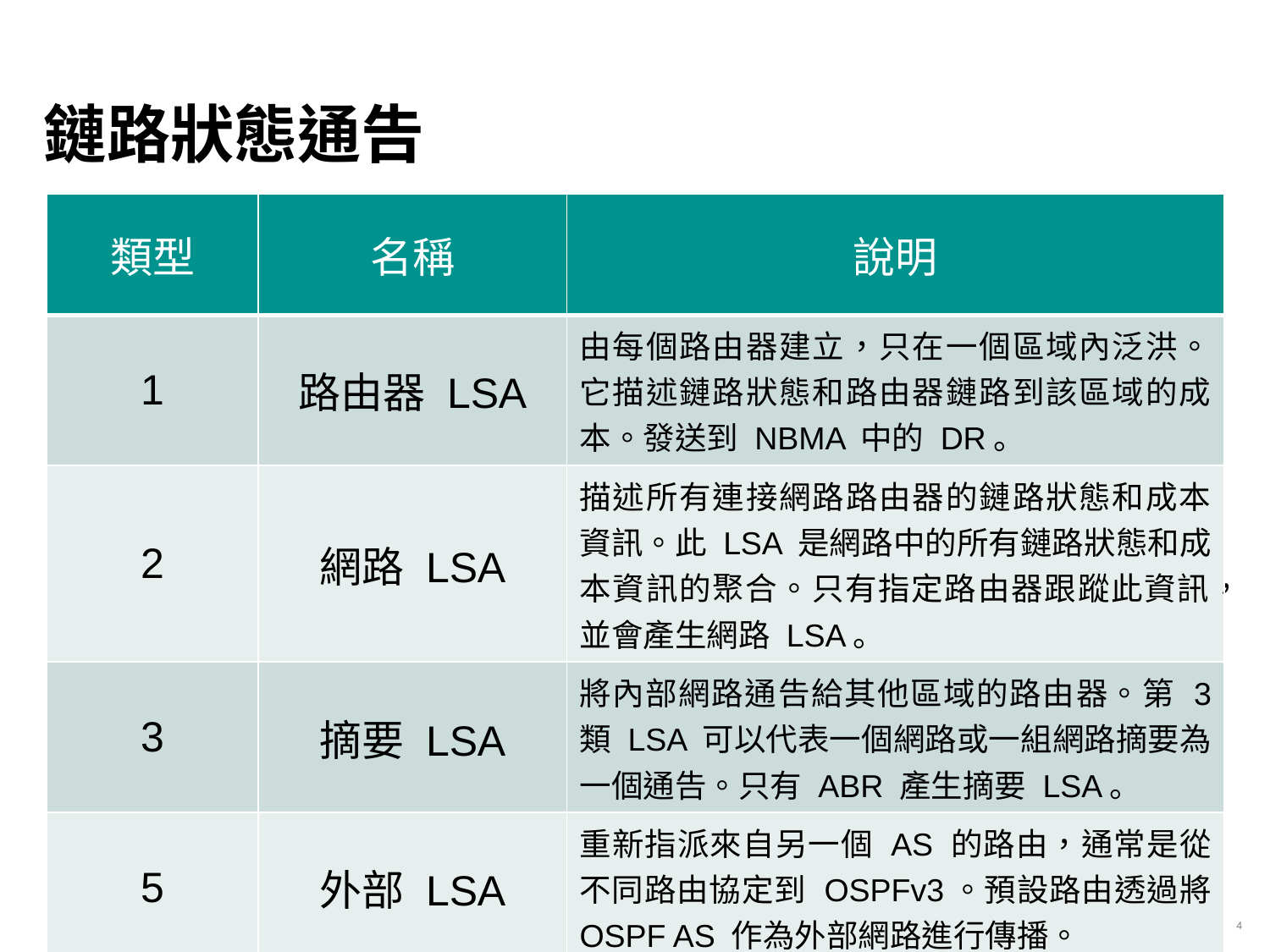

# 鏈路狀態通告

| 類型 | 名稱 | 說明 |
| --- | --- | --- |
| 1 | 路由器 LSA | 由每個路由器建立，只在一個區域內泛洪。它描述鏈路狀態和路由器鏈路到該區域的成本。發送到 NBMA 中的 DR。 |
| 2 | 網路 LSA | 描述所有連接網路路由器的鏈路狀態和成本資訊。此 LSA 是網路中的所有鏈路狀態和成本資訊的聚合。只有指定路由器跟蹤此資訊，並會產生網路 LSA。 |
| 3 | 摘要 LSA | 將內部網路通告給其他區域的路由器。第 3 類 LSA 可以代表一個網路或一組網路摘要為一個通告。只有 ABR 產生摘要 LSA。 |
| 5 | 外部 LSA | 重新指派來自另一個 AS 的路由，通常是從不同路由協定到 OSPFv3。預設路由透過將 OSPF AS 作為外部網路進行傳播。 |